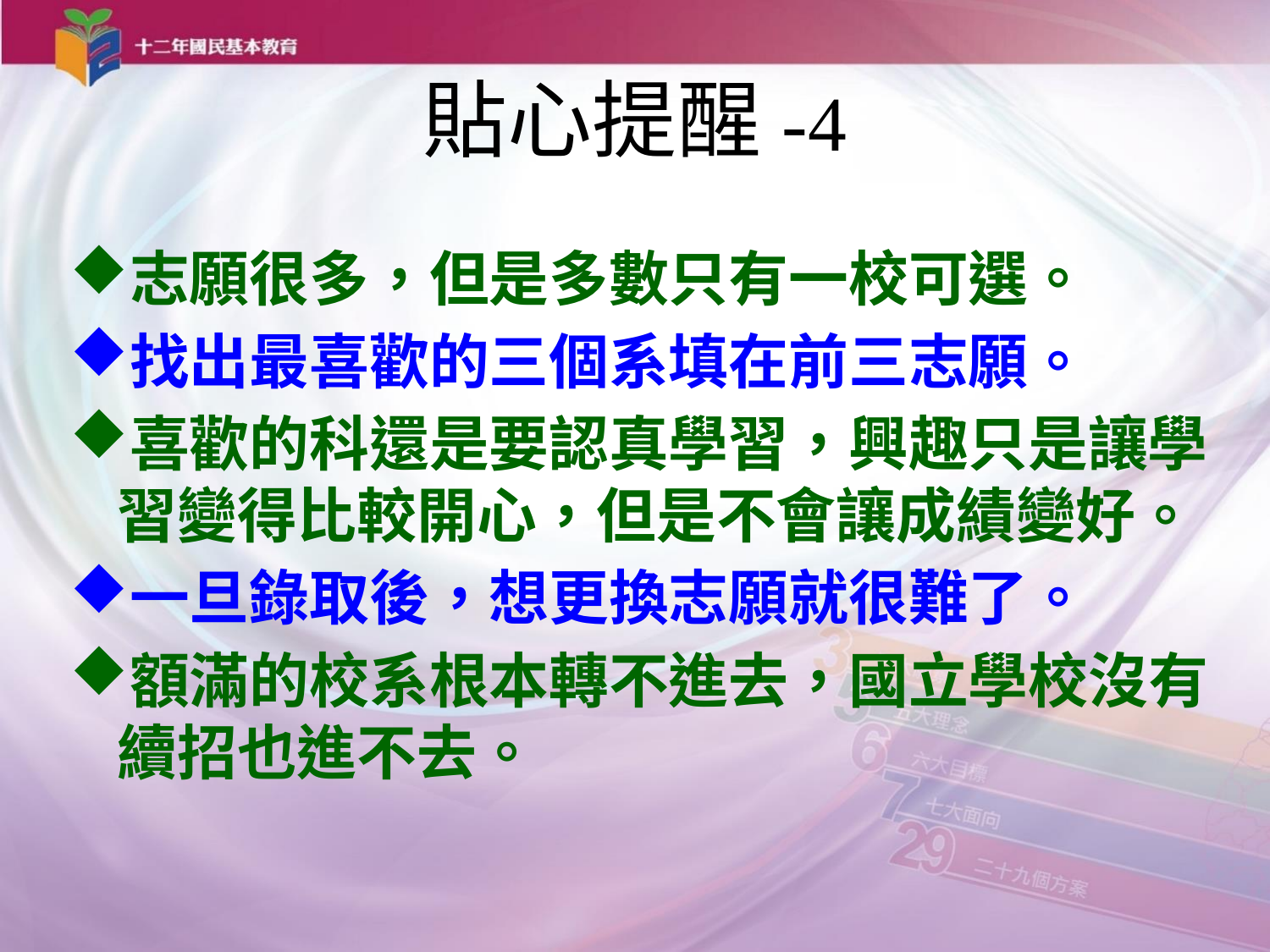

貼心提醒-4
志願很多，但是多數只有一校可選。
找出最喜歡的三個系填在前三志願。
喜歡的科還是要認真學習，興趣只是讓學習變得比較開心，但是不會讓成績變好。
一旦錄取後，想更換志願就很難了。
額滿的校系根本轉不進去，國立學校沒有續招也進不去。